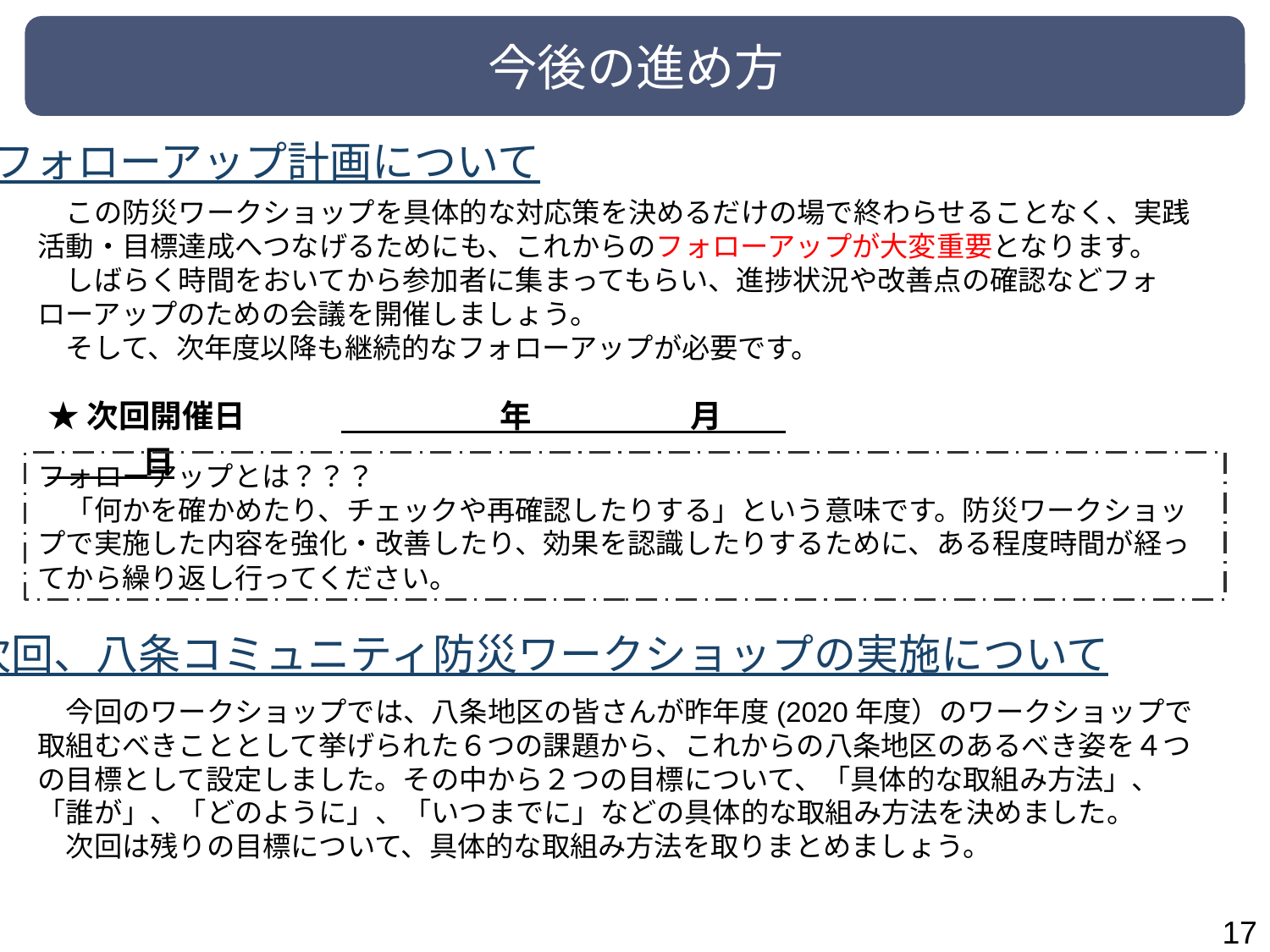

# 今後の進め方
フォローアップ計画について
　この防災ワークショップを具体的な対応策を決めるだけの場で終わらせることなく、実践活動・目標達成へつなげるためにも、これからのフォローアップが大変重要となります。
　しばらく時間をおいてから参加者に集まってもらい、進捗状況や改善点の確認などフォローアップのための会議を開催しましょう。
　そして、次年度以降も継続的なフォローアップが必要です。
★次回開催日　　　　　　　　年　　　　　月　　　　　日
フォローアップとは？？？
　「何かを確かめたり、チェックや再確認したりする」という意味です。防災ワークショップで実施した内容を強化・改善したり、効果を認識したりするために、ある程度時間が経ってから繰り返し行ってください。

次回、八条コミュニティ防災ワークショップの実施について
　今回のワークショップでは、八条地区の皆さんが昨年度(2020年度）のワークショップで取組むべきこととして挙げられた６つの課題から、これからの八条地区のあるべき姿を４つの目標として設定しました。その中から２つの目標について、「具体的な取組み方法」、「誰が」、「どのように」、「いつまでに」などの具体的な取組み方法を決めました。
　次回は残りの目標について、具体的な取組み方法を取りまとめましょう。
17